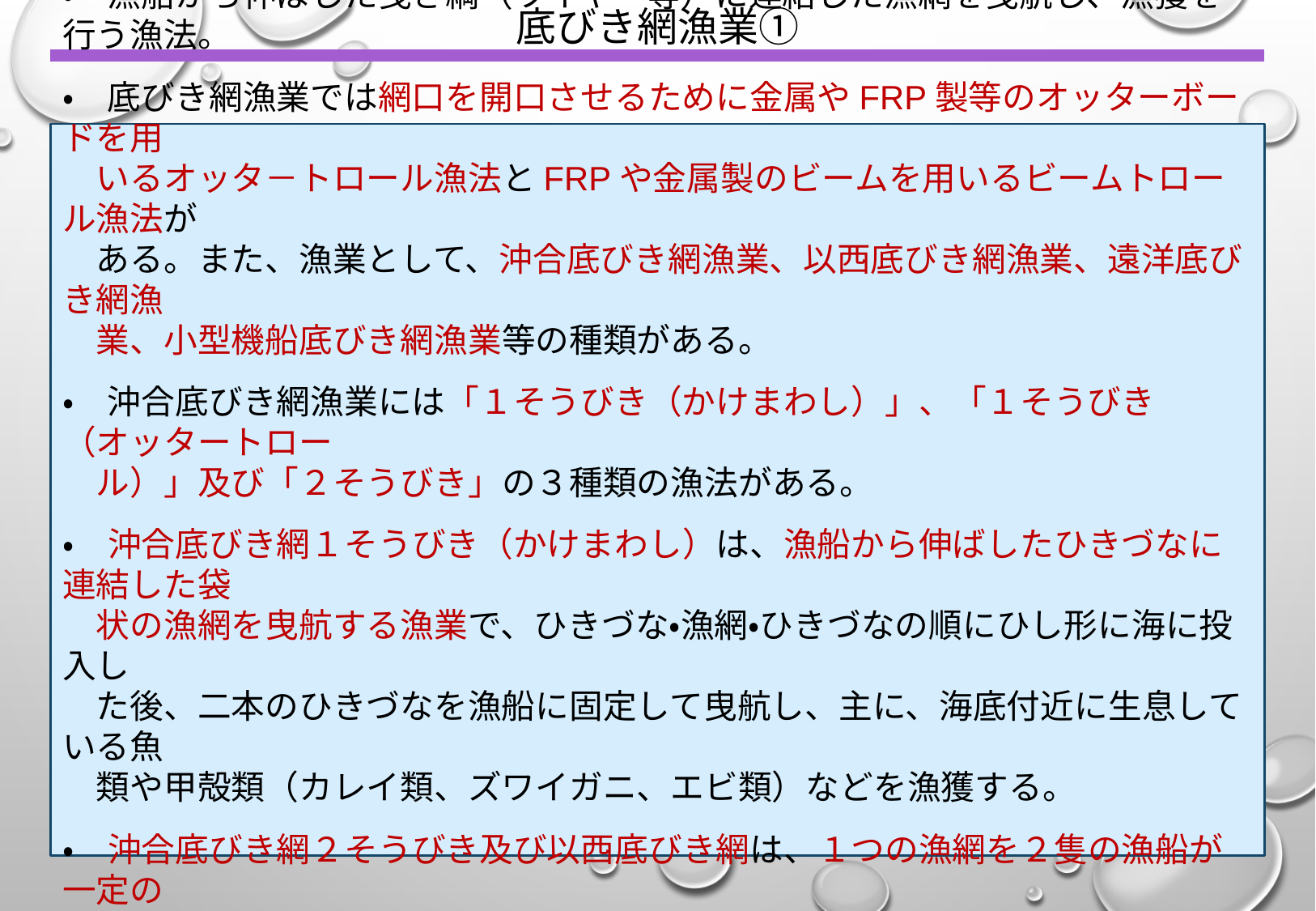

底びき網漁業①
【概要】
・　漁船から伸ばした曳き綱（ワイヤー等）に連結した漁網を曳航し、漁獲を行う漁法。

・　底びき網漁業では網口を開口させるために金属やFRP製等のオッターボードを用
　いるオッタ－トロール漁法とFRPや金属製のビームを用いるビームトロール漁法が
　ある。また、漁業として、沖合底びき網漁業、以西底びき網漁業、遠洋底びき網漁
　業、小型機船底びき網漁業等の種類がある。

・　沖合底びき網漁業には「１そうびき（かけまわし）」、「１そうびき（オッタートロー
　ル）」及び「２そうびき」の３種類の漁法がある。

・　沖合底びき網１そうびき（かけまわし）は、漁船から伸ばしたひきづなに連結した袋
　状の漁網を曳航する漁業で、ひきづな・漁網・ひきづなの順にひし形に海に投入し
　た後、二本のひきづなを漁船に固定して曳航し、主に、海底付近に生息している魚
　類や甲殻類（カレイ類、ズワイガニ、エビ類）などを漁獲する。

・　沖合底びき網２そうびき及び以西底びき網は、１つの漁網を２隻の漁船が一定の
　間隔を開けて並んで曳航する漁法であり、主に、タイ類、カレイ類、アンコウ、アカム
　ツなどの魚類を漁獲する。

Ⅰ.●●
24